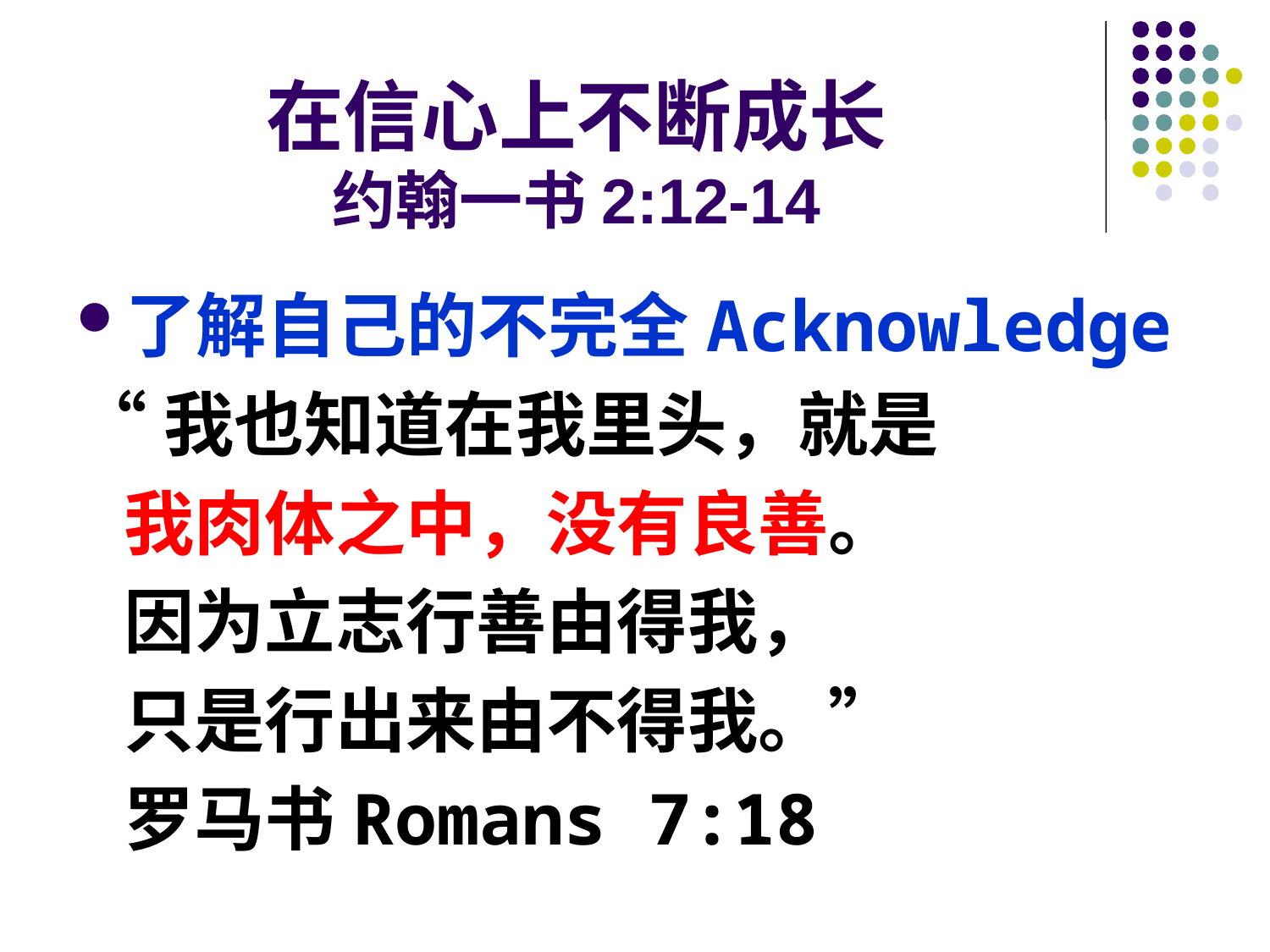

# 在信心上不断成长 约翰一书2:12-14

了解自己的不完全Acknowledge
“我也知道在我里头，就是
	我肉体之中，没有良善。
	因为立志行善由得我，
	只是行出来由不得我。”
	罗马书Romans 7:18